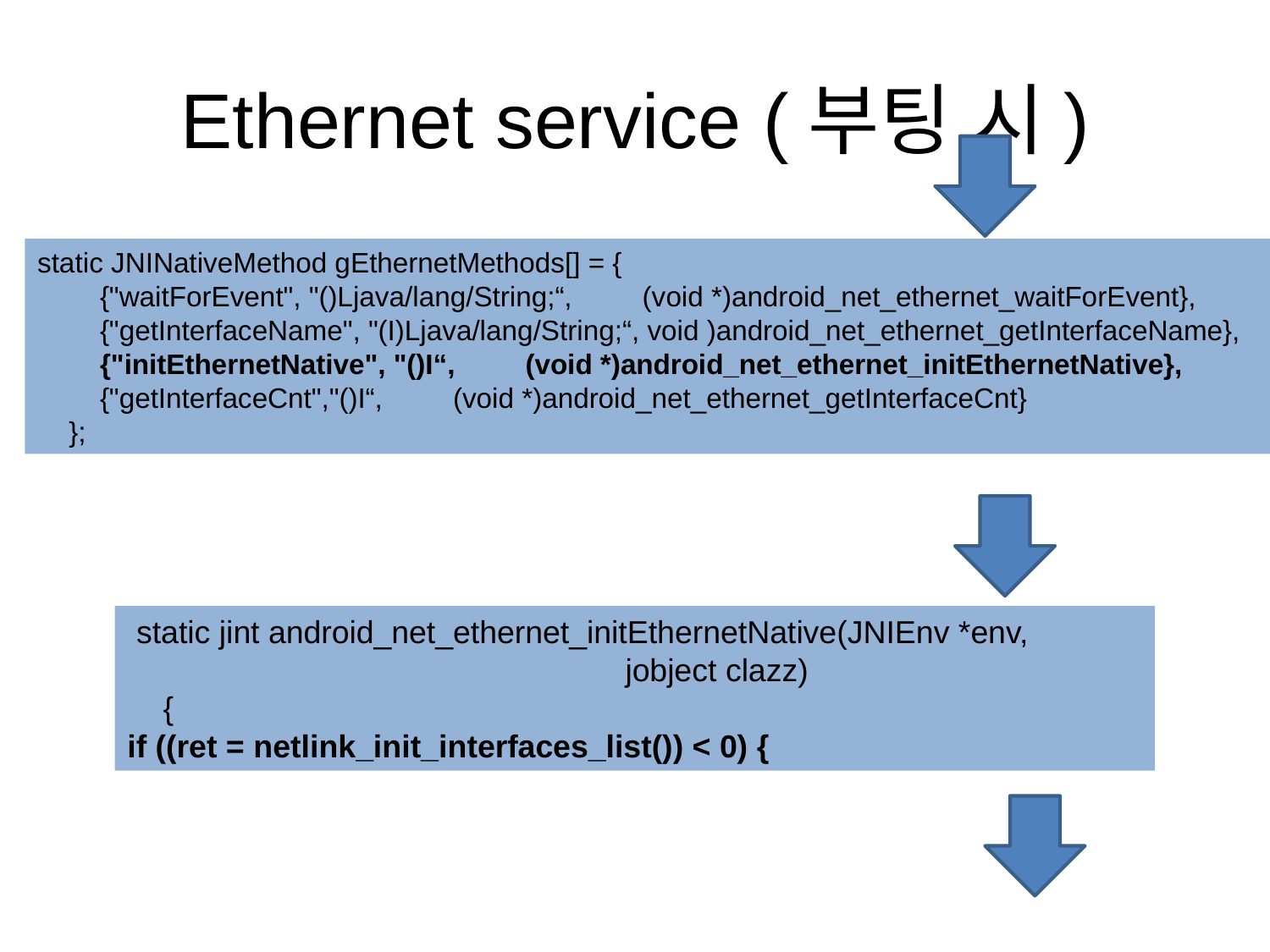

# Ethernet service (부팅 시)

static JNINativeMethod gEthernetMethods[] = {
        {"waitForEvent", "()Ljava/lang/String;“,         (void *)android_net_ethernet_waitForEvent},
        {"getInterfaceName", "(I)Ljava/lang/String;“, void )android_net_ethernet_getInterfaceName},
        {"initEthernetNative", "()I“,         (void *)android_net_ethernet_initEthernetNative},
        {"getInterfaceCnt","()I“,         (void *)android_net_ethernet_getInterfaceCnt}
    };

 static jint android_net_ethernet_initEthernetNative(JNIEnv *env,
                                                        jobject clazz)
    {
if ((ret = netlink_init_interfaces_list()) < 0) {